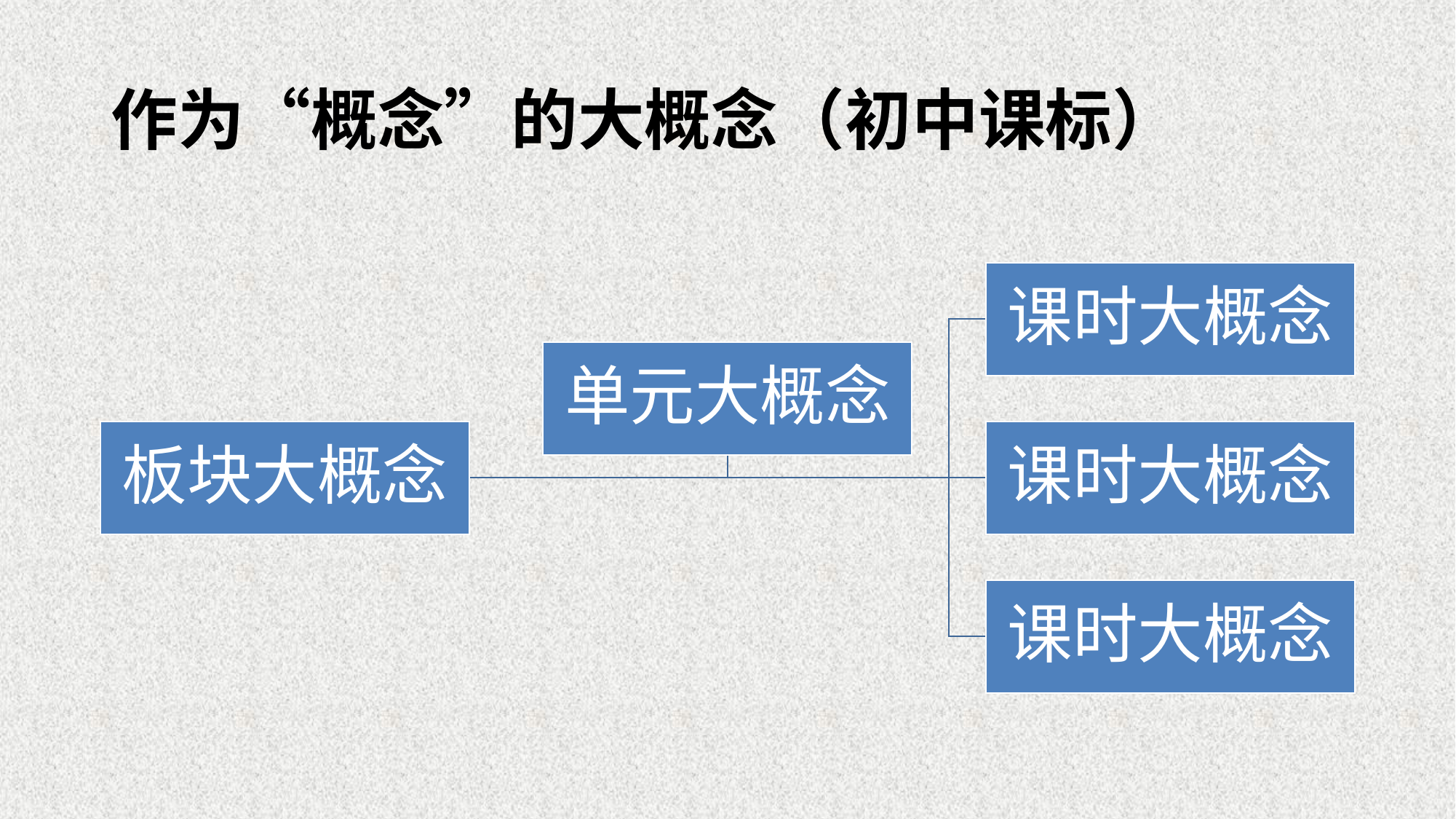

# 作为“概念”的大概念（初中课标）
板块大概念
课时大概念
课时大概念
课时大概念
单元大概念